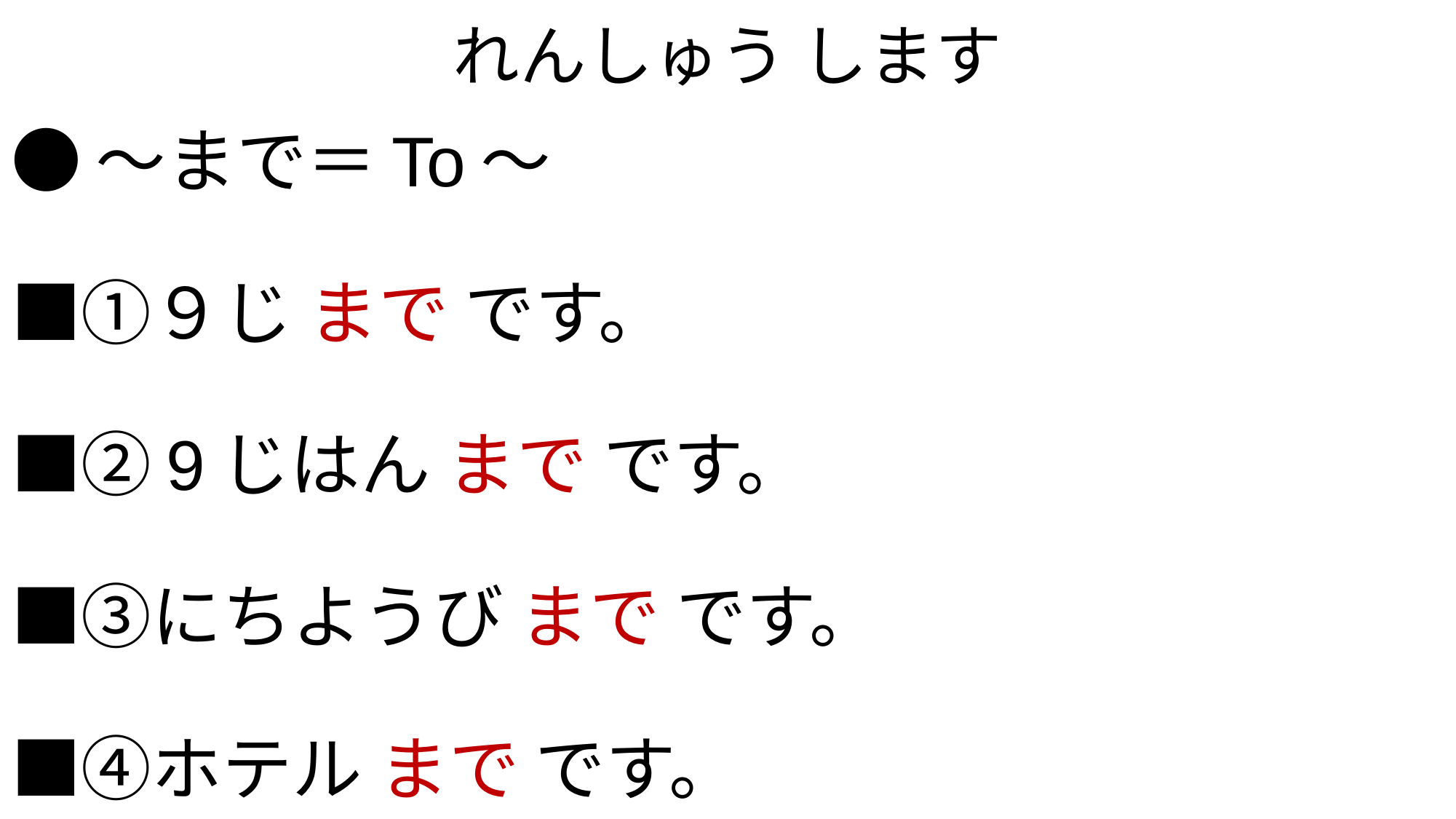

# れんしゅう します
●～まで＝To～
■①９じ まで です。
■②9じはん まで です。
■③にちようび まで です。
■④ホテル まで です。